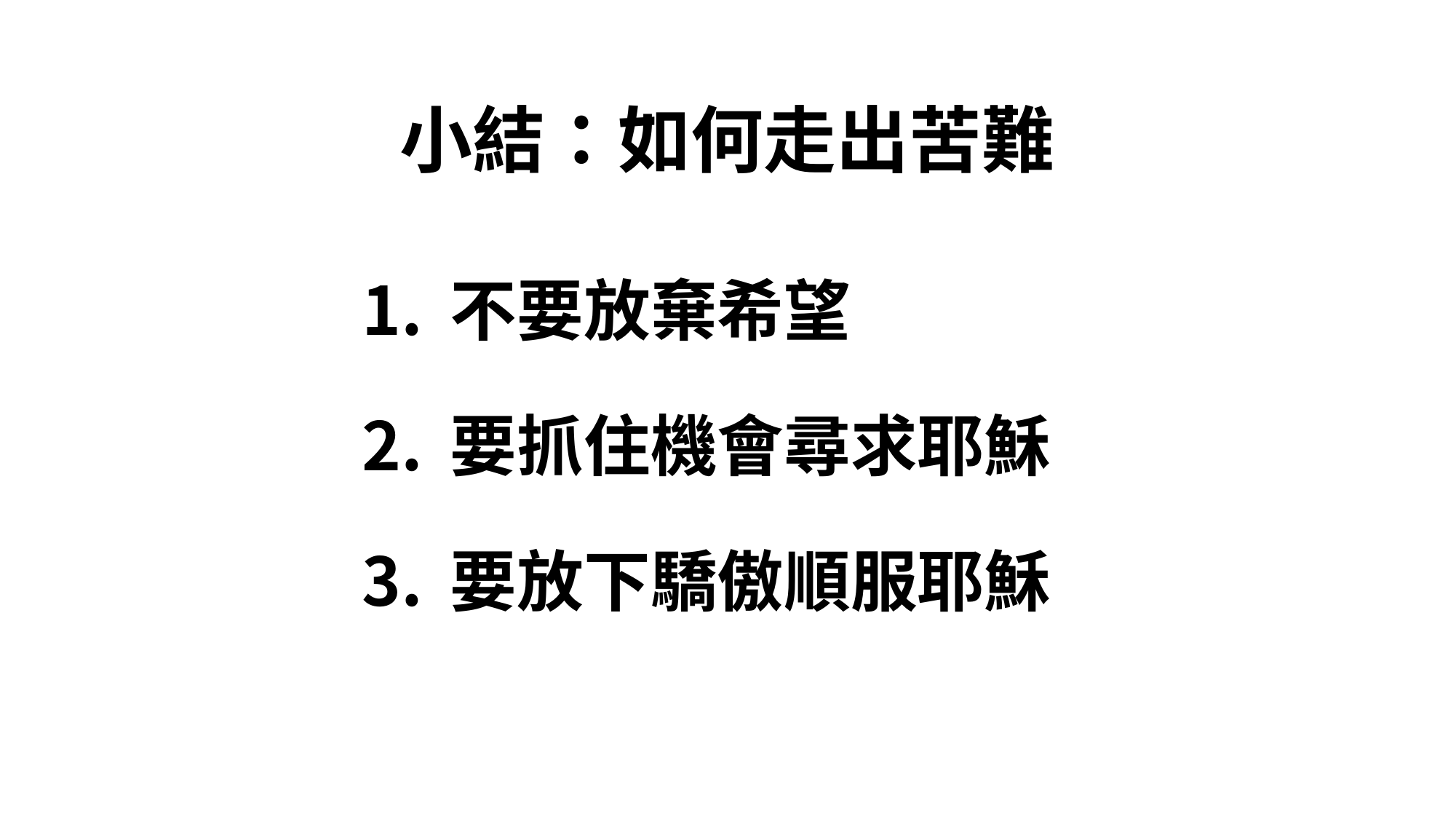

# 小結：如何走出苦難
不要放棄希望
要抓住機會尋求耶穌
要放下驕傲順服耶穌